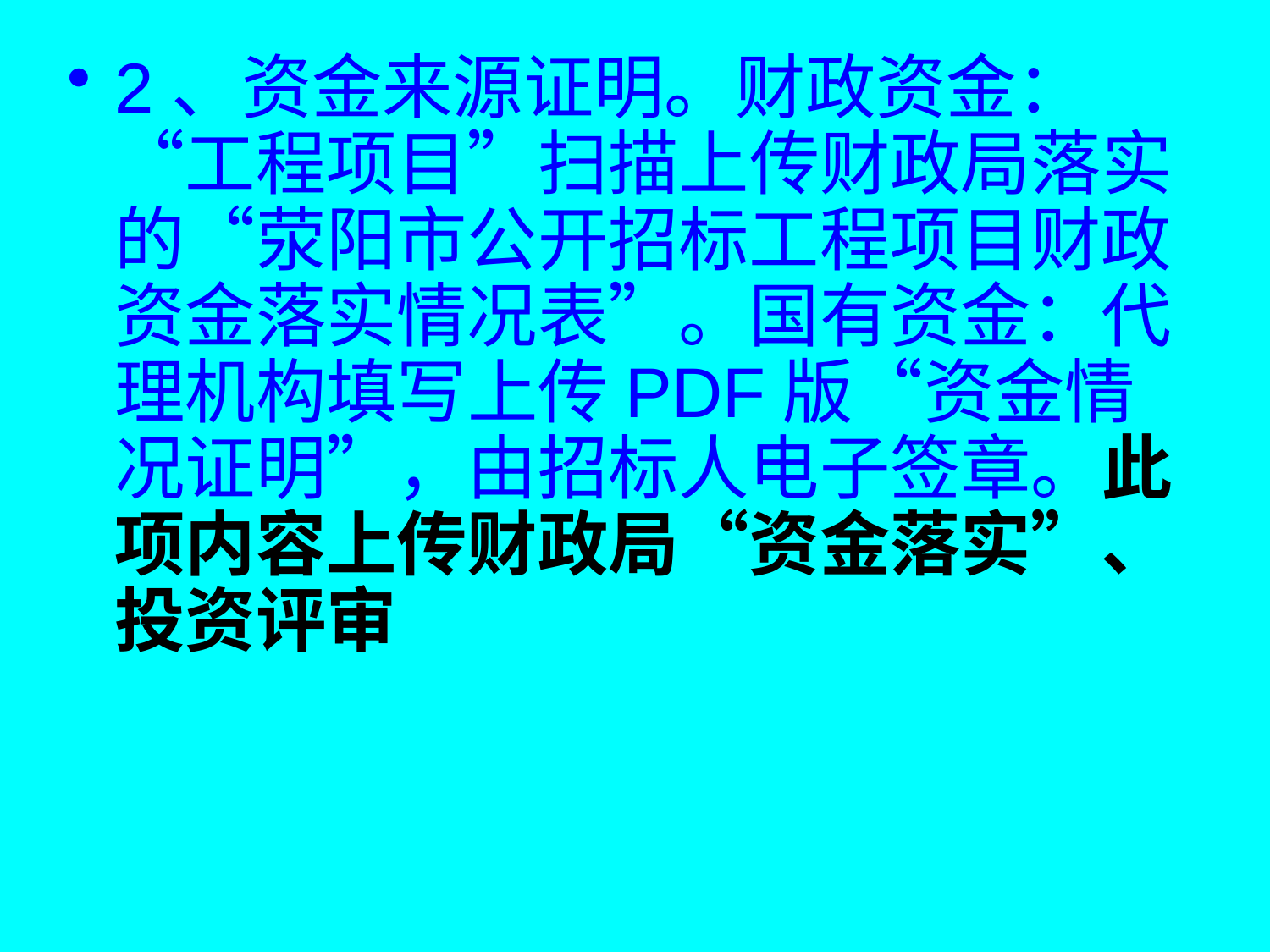

2、资金来源证明。财政资金：“工程项目”扫描上传财政局落实的“荥阳市公开招标工程项目财政资金落实情况表”。国有资金：代理机构填写上传PDF版“资金情况证明”，由招标人电子签章。此项内容上传财政局“资金落实”、投资评审